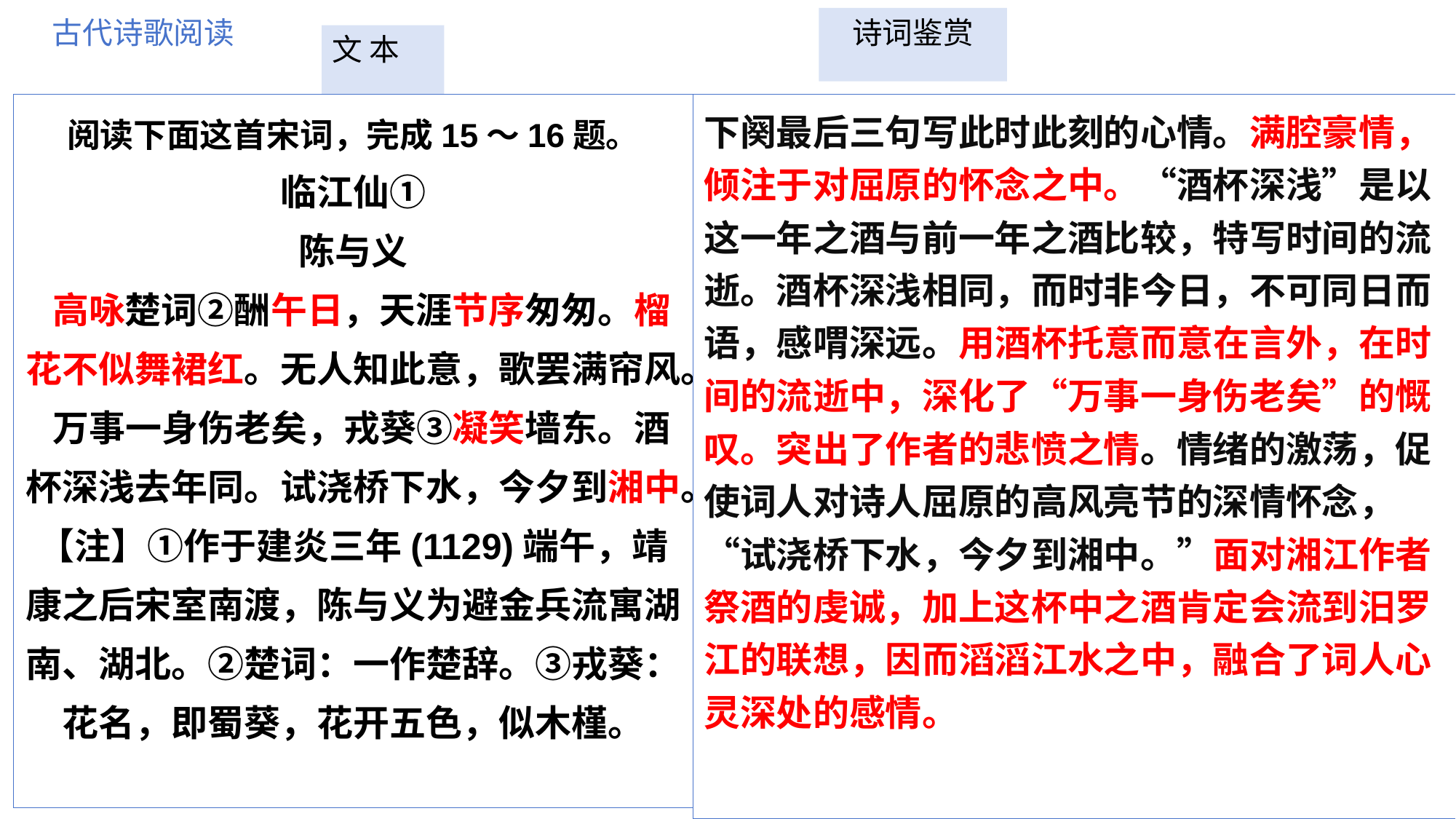

古代诗歌阅读
诗词鉴赏
文 本
阅读下面这首宋词，完成15～16题。
临江仙①
陈与义
 高咏楚词②酬午日，天涯节序匆匆。榴花不似舞裙红。无人知此意，歌罢满帘风。
 万事一身伤老矣，戎葵③凝笑墙东。酒杯深浅去年同。试浇桥下水，今夕到湘中。
【注】①作于建炎三年(1129)端午，靖康之后宋室南渡，陈与义为避金兵流寓湖南、湖北。②楚词：一作楚辞。③戎葵：花名，即蜀葵，花开五色，似木槿。
下阕最后三句写此时此刻的心情。满腔豪情，倾注于对屈原的怀念之中。“酒杯深浅”是以这一年之酒与前一年之酒比较，特写时间的流逝。酒杯深浅相同，而时非今日，不可同日而语，感喟深远。用酒杯托意而意在言外，在时间的流逝中，深化了“万事一身伤老矣”的慨叹。突出了作者的悲愤之情。情绪的激荡，促使词人对诗人屈原的高风亮节的深情怀念，“试浇桥下水，今夕到湘中。”面对湘江作者祭酒的虔诚，加上这杯中之酒肯定会流到汨罗江的联想，因而滔滔江水之中，融合了词人心灵深处的感情。